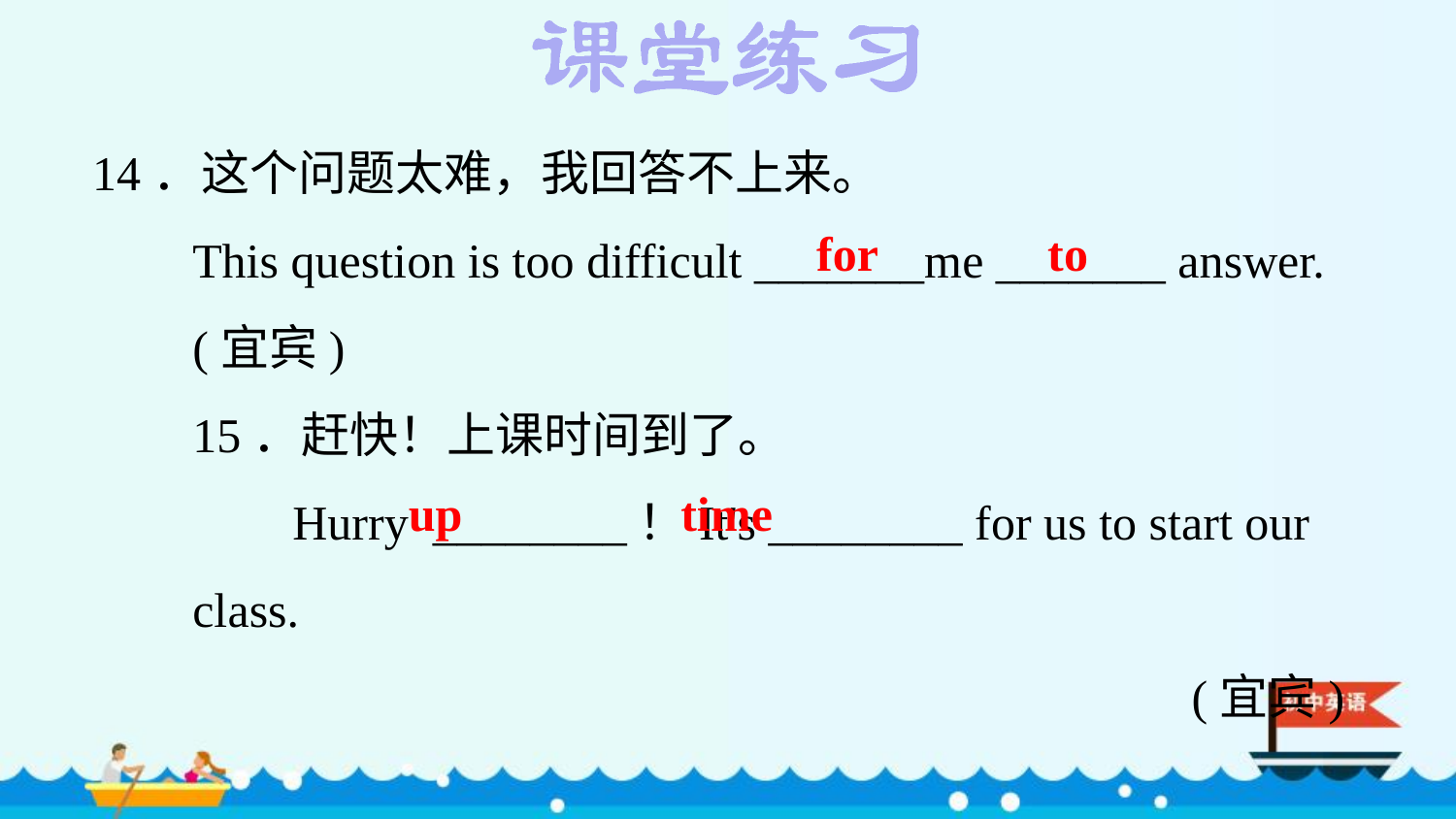

14．这个问题太难，我回答不上来。
This question is too difficult _______me _______ answer. (宜宾)
15．赶快！上课时间到了。
Hurry  ________！It's ________ for us to start our class.
(宜宾)
for              to
up                  time